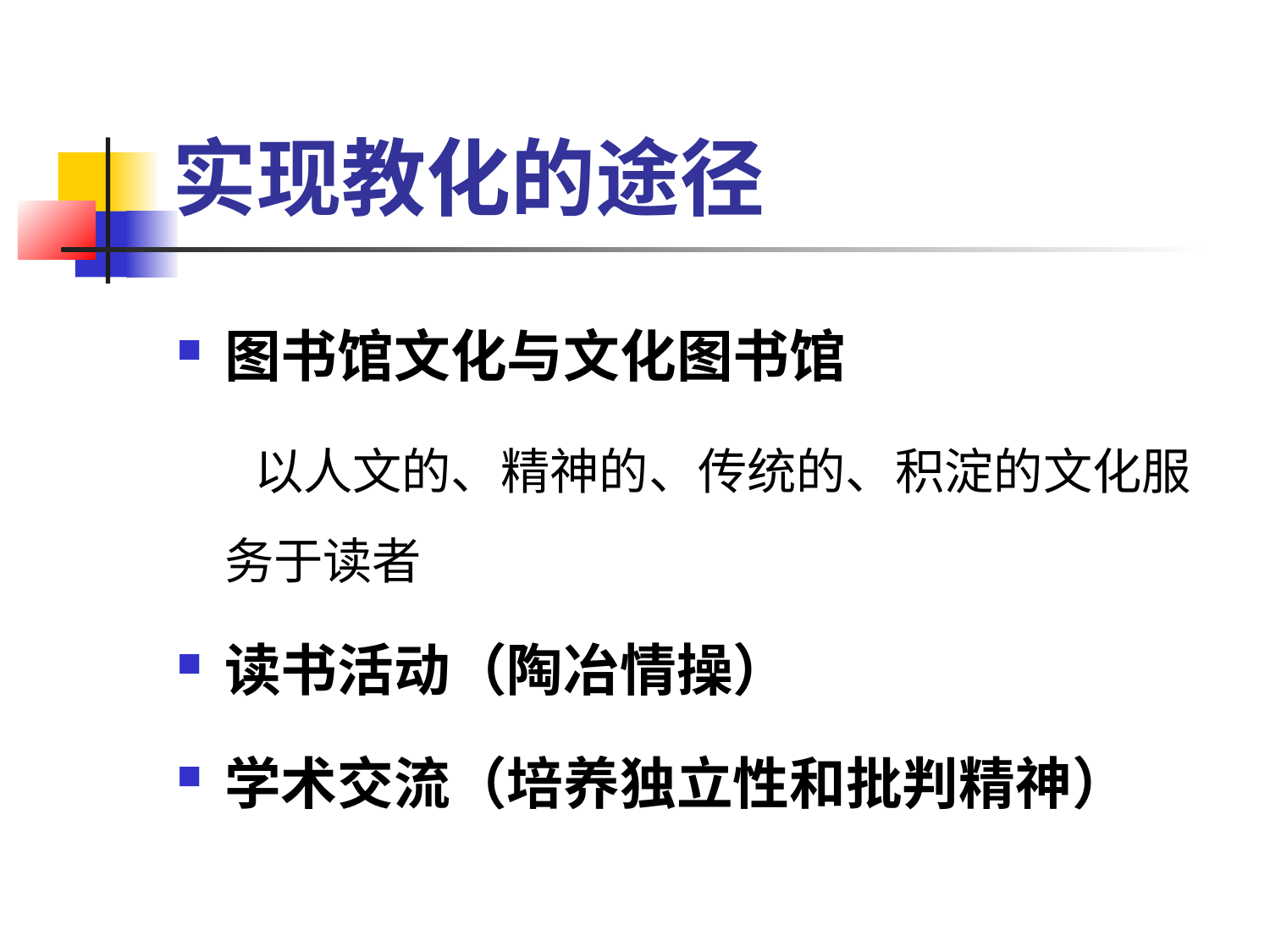

# 实现教化的途径
图书馆文化与文化图书馆
     以人文的、精神的、传统的、积淀的文化服务于读者
读书活动（陶冶情操）
学术交流（培养独立性和批判精神）